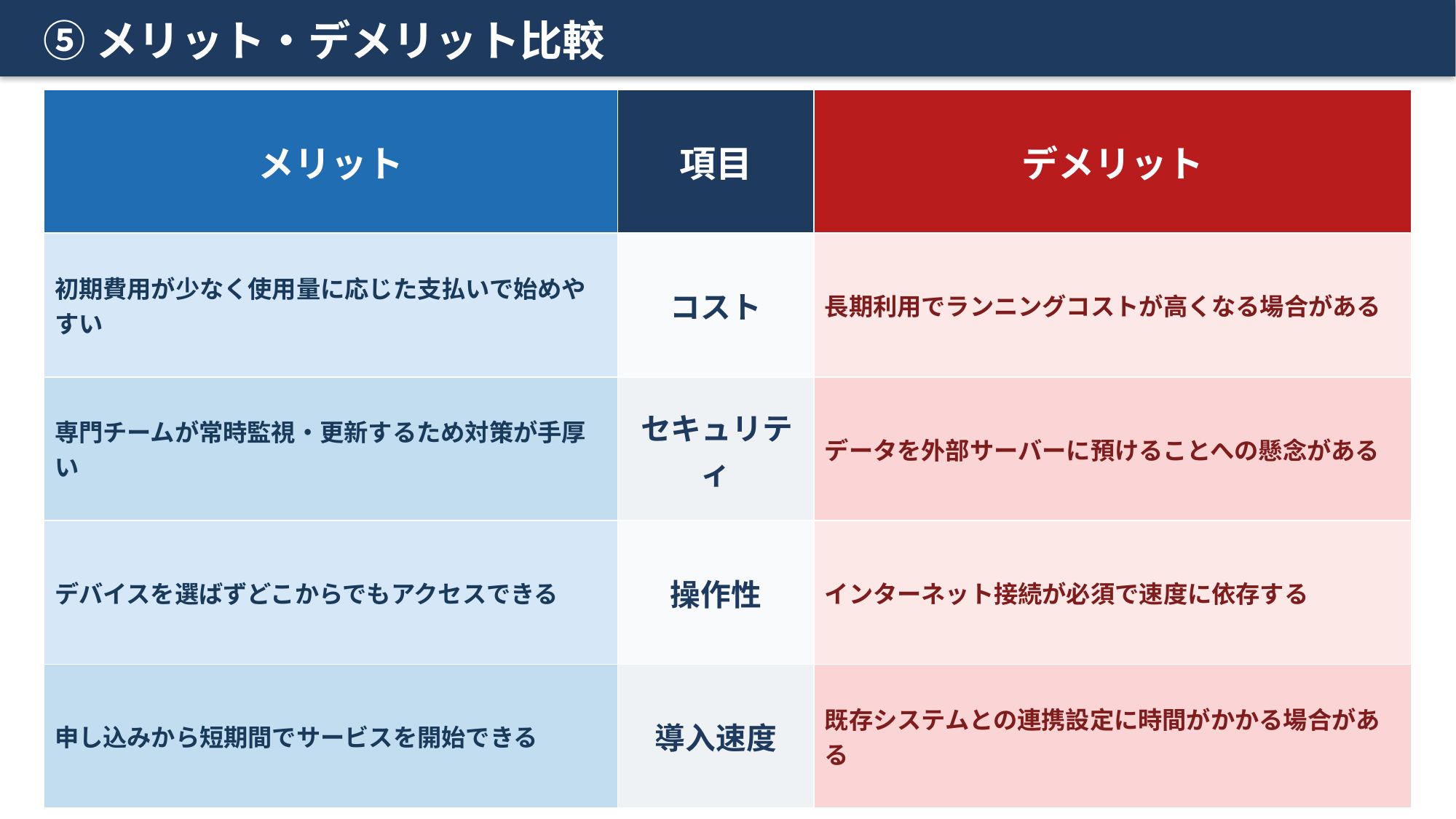

⑤メリット・デメリット比較
| メリット | 項目 | デメリット |
| --- | --- | --- |
| 初期費用が少なく使用量に応じた支払いで始めやすい | コスト | 長期利用でランニングコストが高くなる場合がある |
| 専門チームが常時監視・更新するため対策が手厚い | セキュリティ | データを外部サーバーに預けることへの懸念がある |
| デバイスを選ばずどこからでもアクセスできる | 操作性 | インターネット接続が必須で速度に依存する |
| 申し込みから短期間でサービスを開始できる | 導入速度 | 既存システムとの連携設定に時間がかかる場合がある |